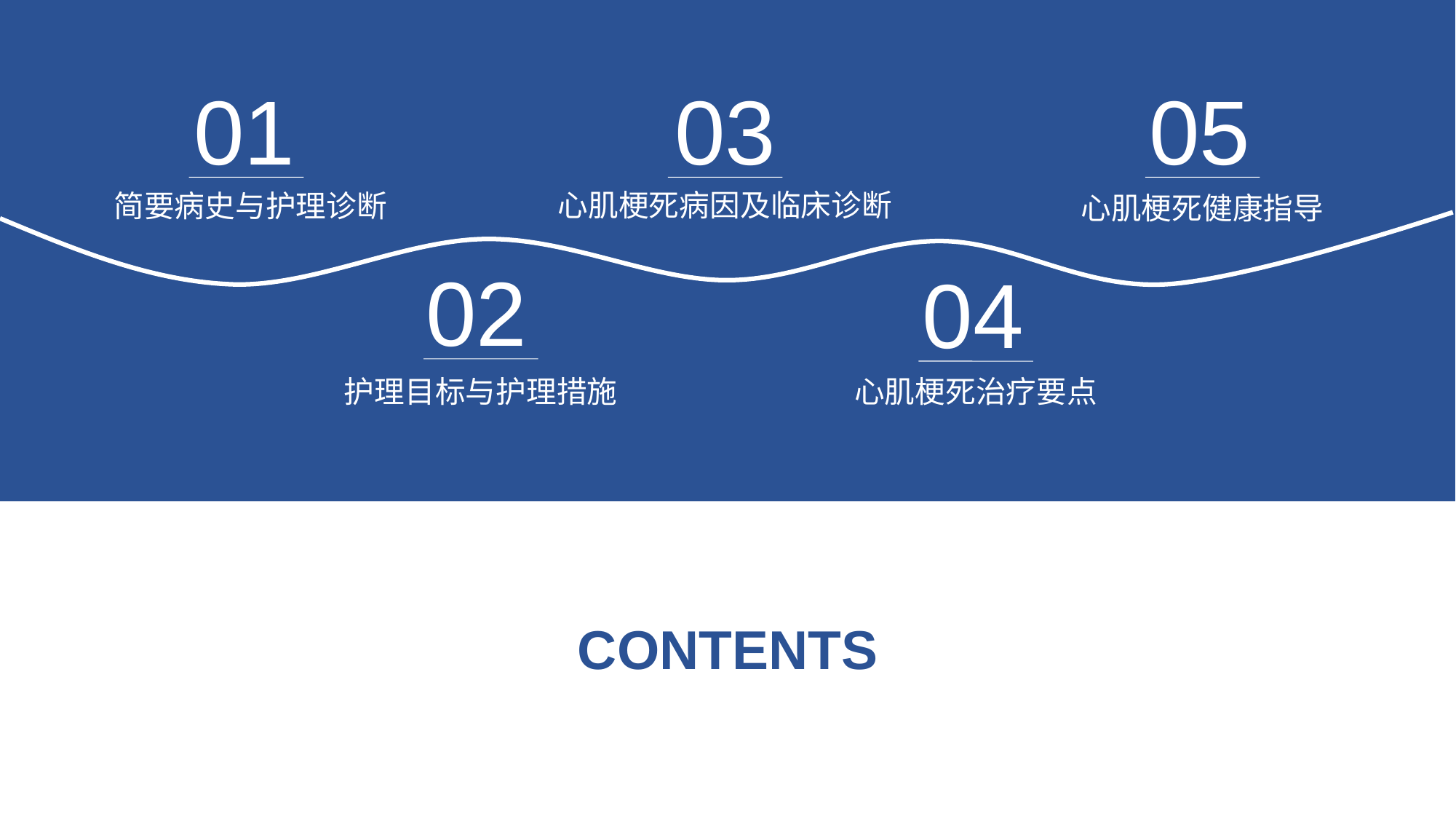

01

03

05

心肌梗死病因及临床诊断
简要病史与护理诊断
心肌梗死健康指导

02

04

护理目标与护理措施
心肌梗死治疗要点
CONTENTS